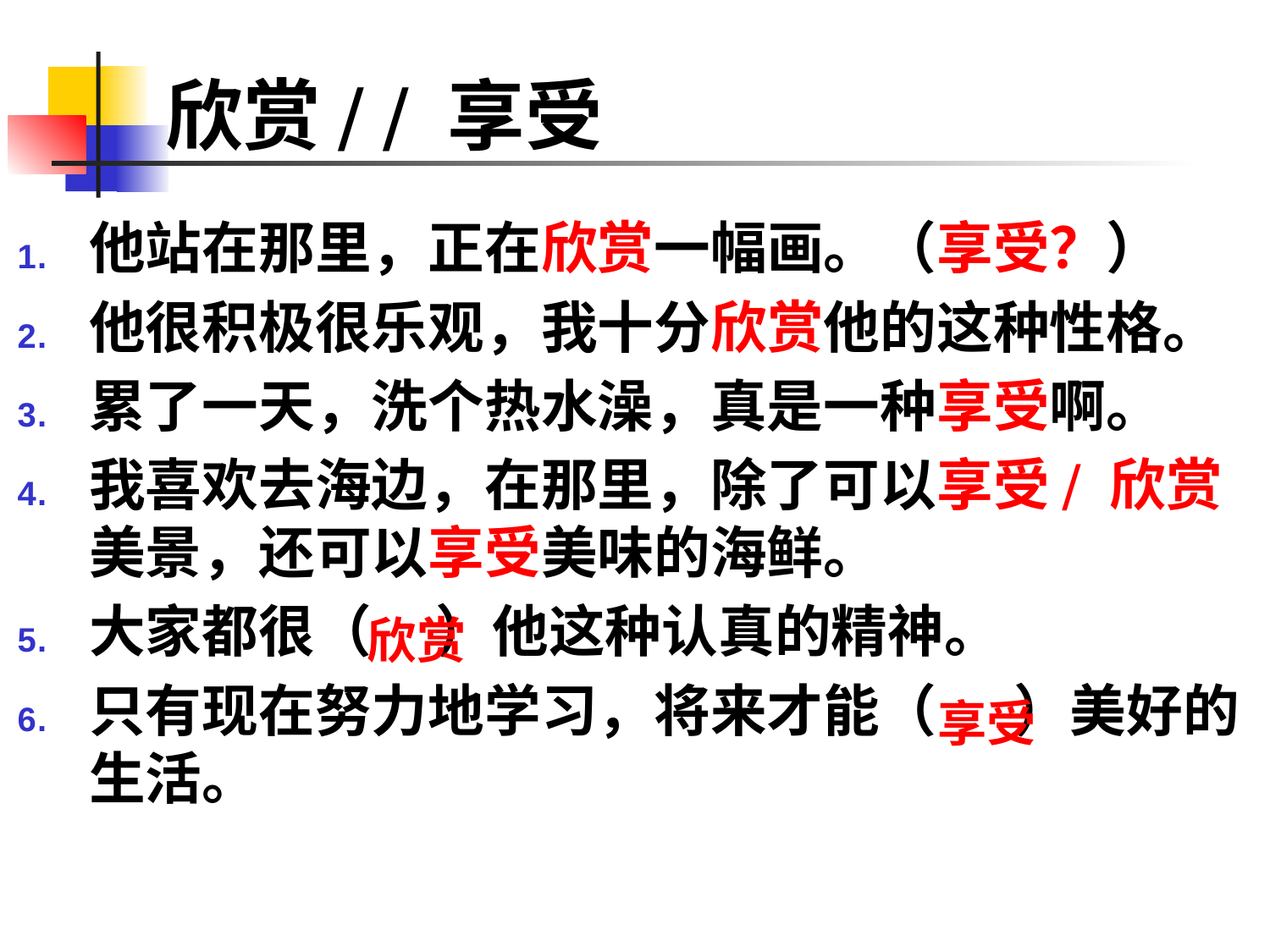

# 欣赏//享受
他站在那里，正在欣赏一幅画。（享受？）
他很积极很乐观，我十分欣赏他的这种性格。
累了一天，洗个热水澡，真是一种享受啊。
我喜欢去海边，在那里，除了可以享受/欣赏美景，还可以享受美味的海鲜。
大家都很（     ）他这种认真的精神。
只有现在努力地学习，将来才能（      ）美好的生活。
欣赏
享受